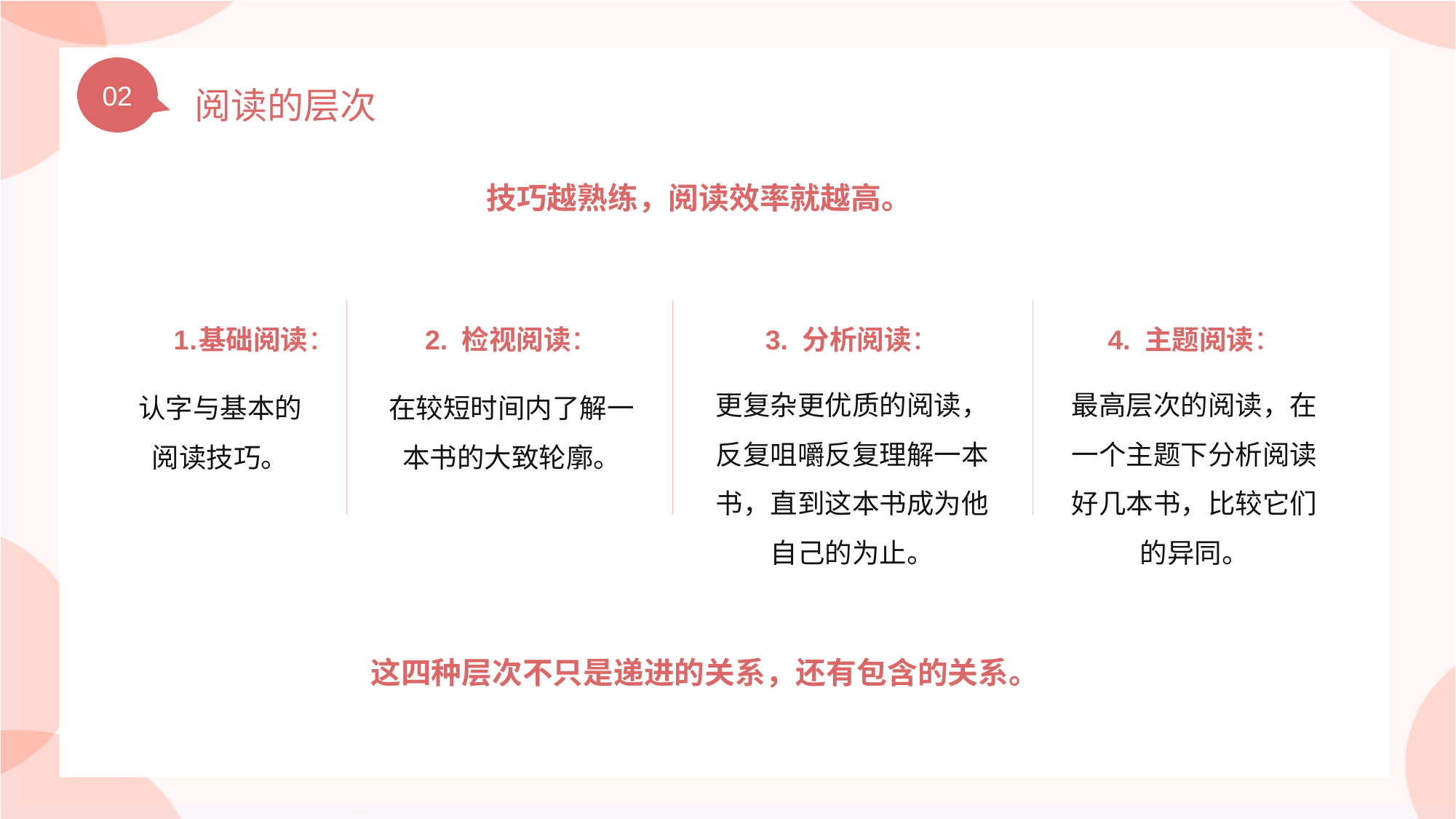

02
阅读的层次
技巧越熟练，阅读效率就越高。
基础阅读：

认字与基本的阅读技巧。
2. 检视阅读：

在较短时间内了解一本书的大致轮廓。
3. 分析阅读：

更复杂更优质的阅读，反复咀嚼反复理解一本书，直到这本书成为他自己的为止。
4. 主题阅读：

最高层次的阅读，在一个主题下分析阅读好几本书，比较它们的异同。
这四种层次不只是递进的关系，还有包含的关系。
PPT模板 http://www.1ppt.com/moban/